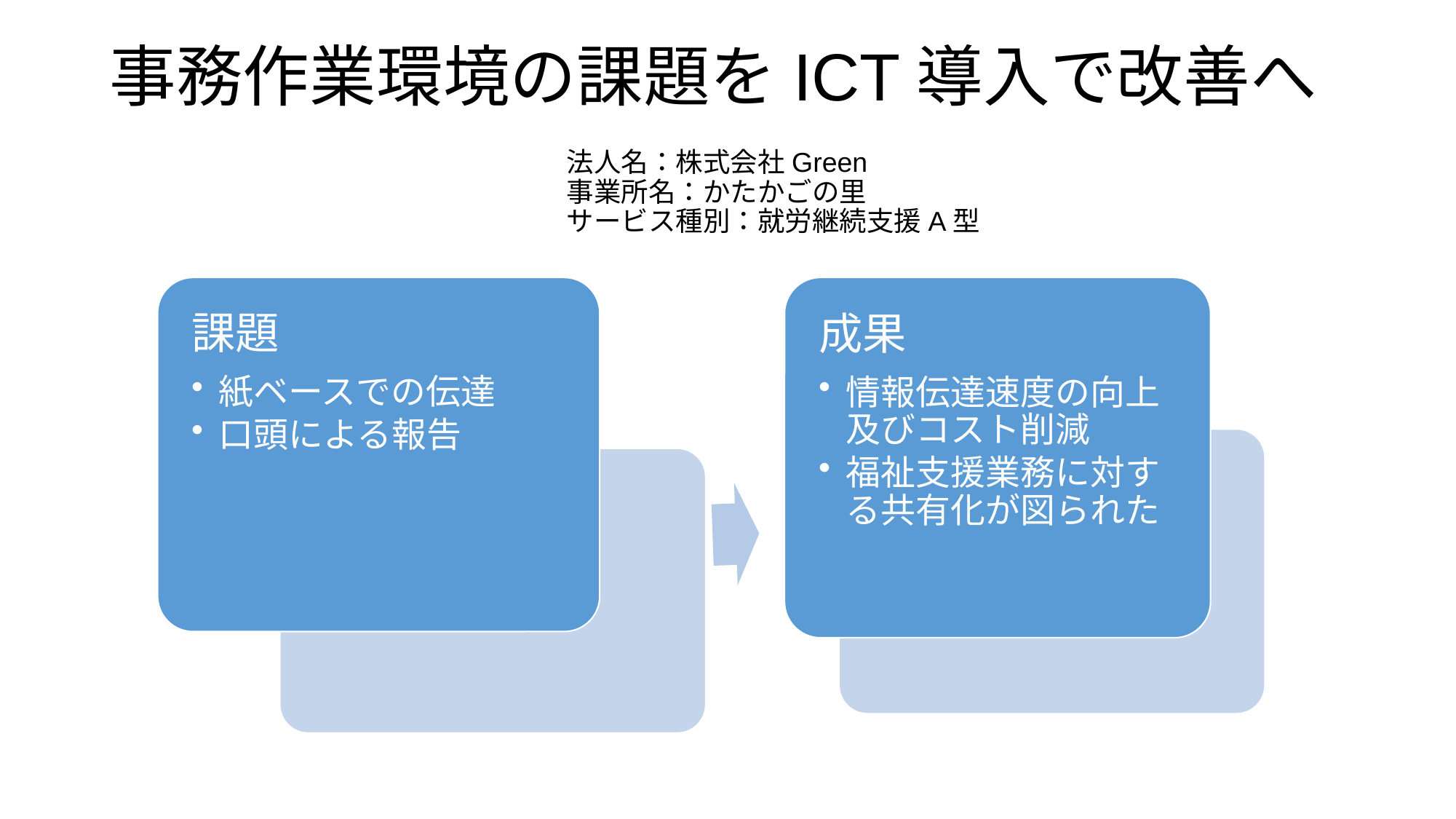

# 事務作業環境の課題をICT導入で改善へ
法人名：株式会社Green
事業所名：かたかごの里
サービス種別：就労継続支援A型
課題
紙ベースでの伝達
口頭による報告

成果
情報伝達速度の向上及びコスト削減
福祉支援業務に対する共有化が図られた